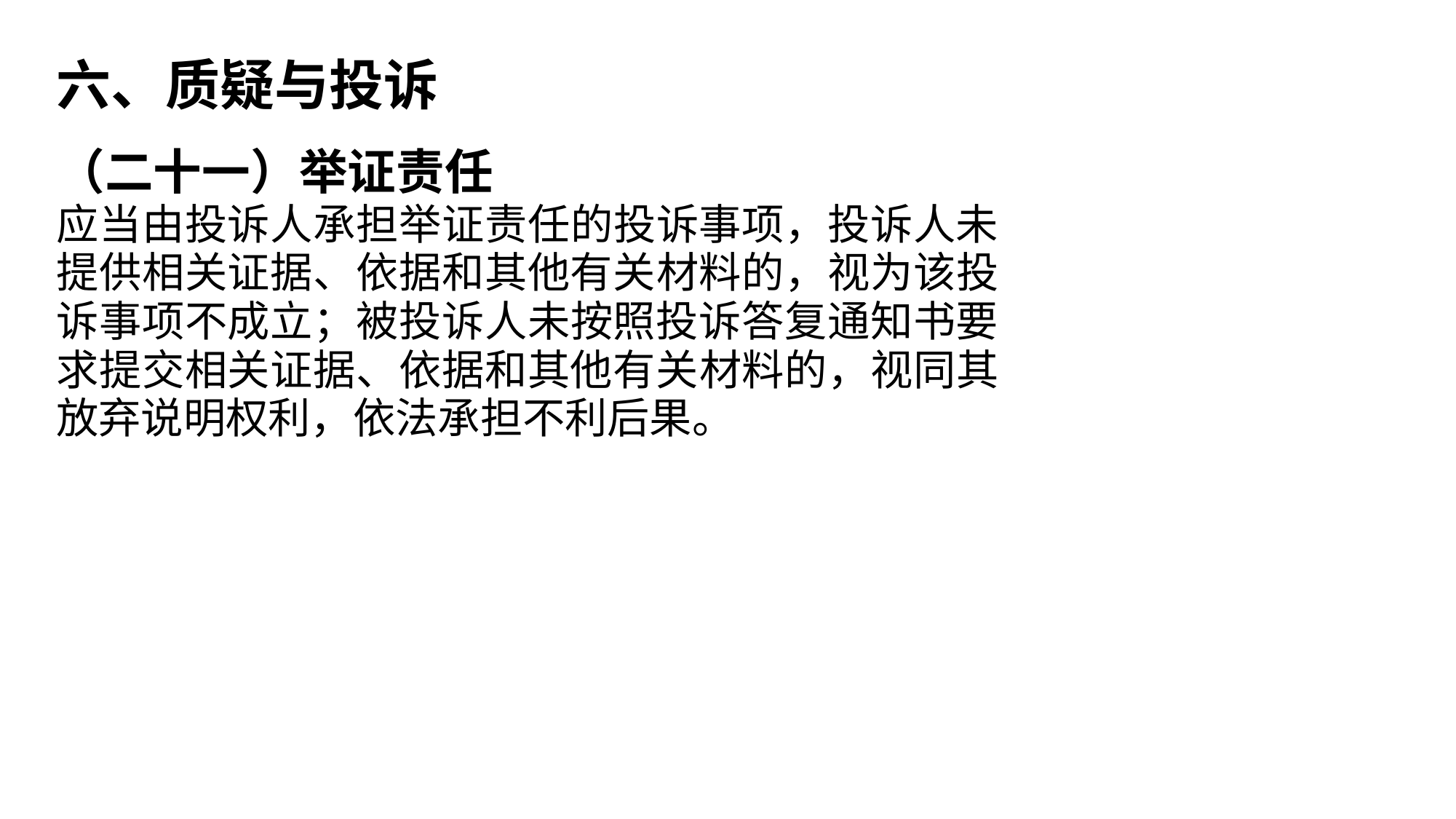

六、质疑与投诉

（二十一）举证责任
应当由投诉人承担举证责任的投诉事项，投诉人未提供相关证据、依据和其他有关材料的，视为该投诉事项不成立；被投诉人未按照投诉答复通知书要求提交相关证据、依据和其他有关材料的，视同其放弃说明权利，依法承担不利后果。